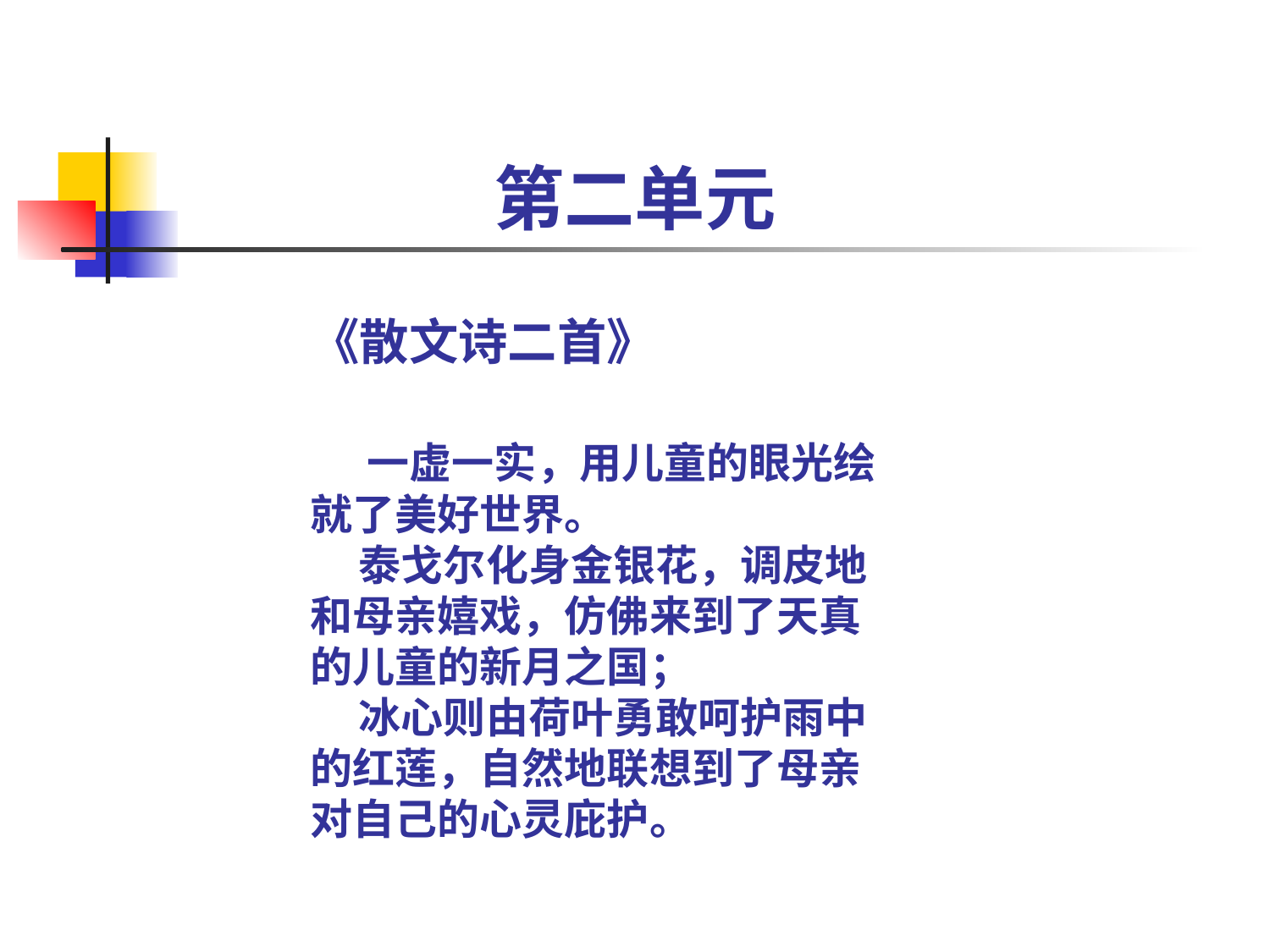

# 第二单元
《散文诗二首》

    一虚一实，用儿童的眼光绘就了美好世界。
    泰戈尔化身金银花，调皮地和母亲嬉戏，仿佛来到了天真的儿童的新月之国；
    冰心则由荷叶勇敢呵护雨中的红莲，自然地联想到了母亲对自己的心灵庇护。